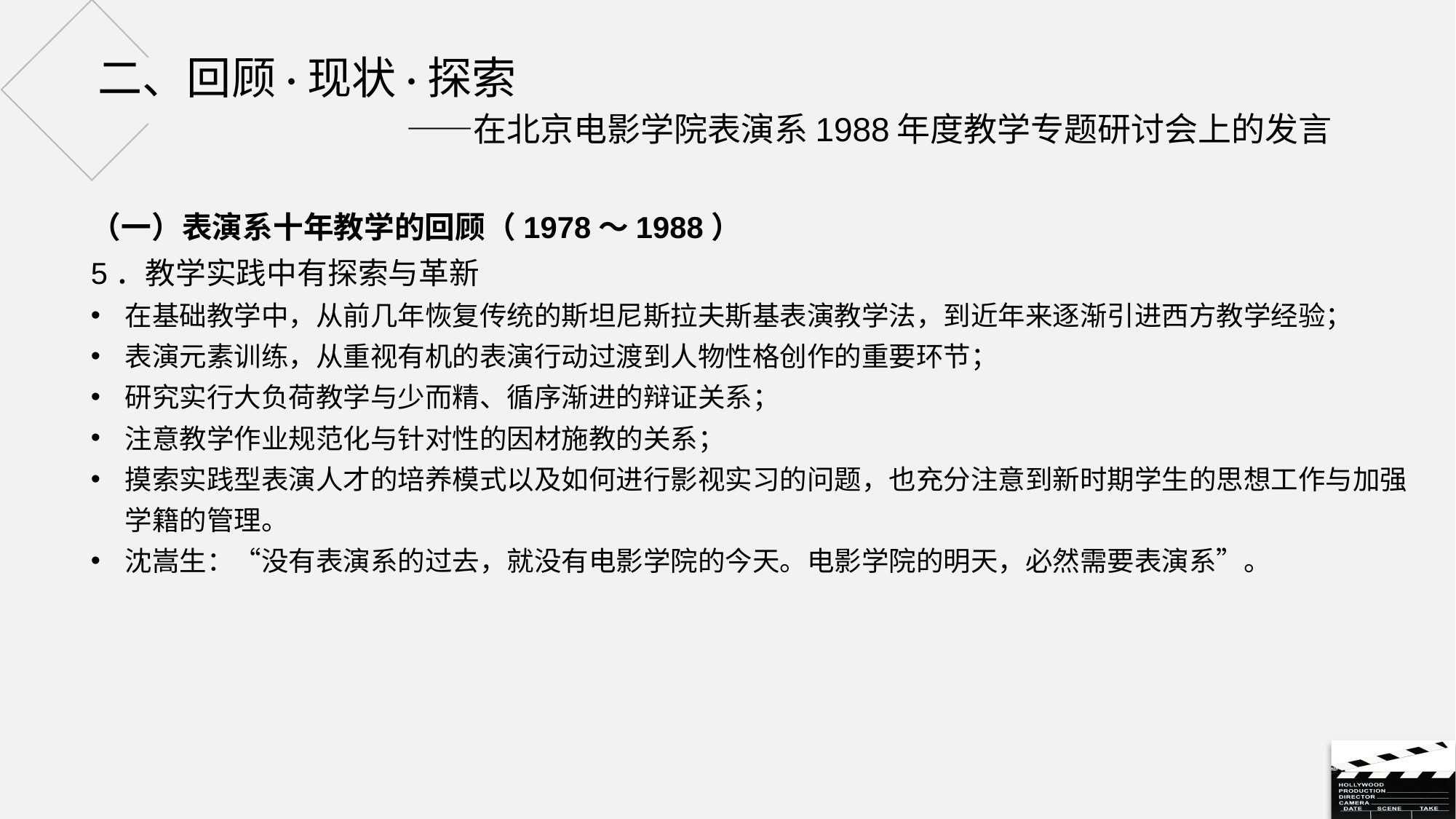

# 二、回顾·现状·探索 ——在北京电影学院表演系1988年度教学专题研讨会上的发言
（一）表演系十年教学的回顾（1978～1988）
5．教学实践中有探索与革新
在基础教学中，从前几年恢复传统的斯坦尼斯拉夫斯基表演教学法，到近年来逐渐引进西方教学经验；
表演元素训练，从重视有机的表演行动过渡到人物性格创作的重要环节；
研究实行大负荷教学与少而精、循序渐进的辩证关系；
注意教学作业规范化与针对性的因材施教的关系；
摸索实践型表演人才的培养模式以及如何进行影视实习的问题，也充分注意到新时期学生的思想工作与加强学籍的管理。
沈嵩生：“没有表演系的过去，就没有电影学院的今天。电影学院的明天，必然需要表演系”。